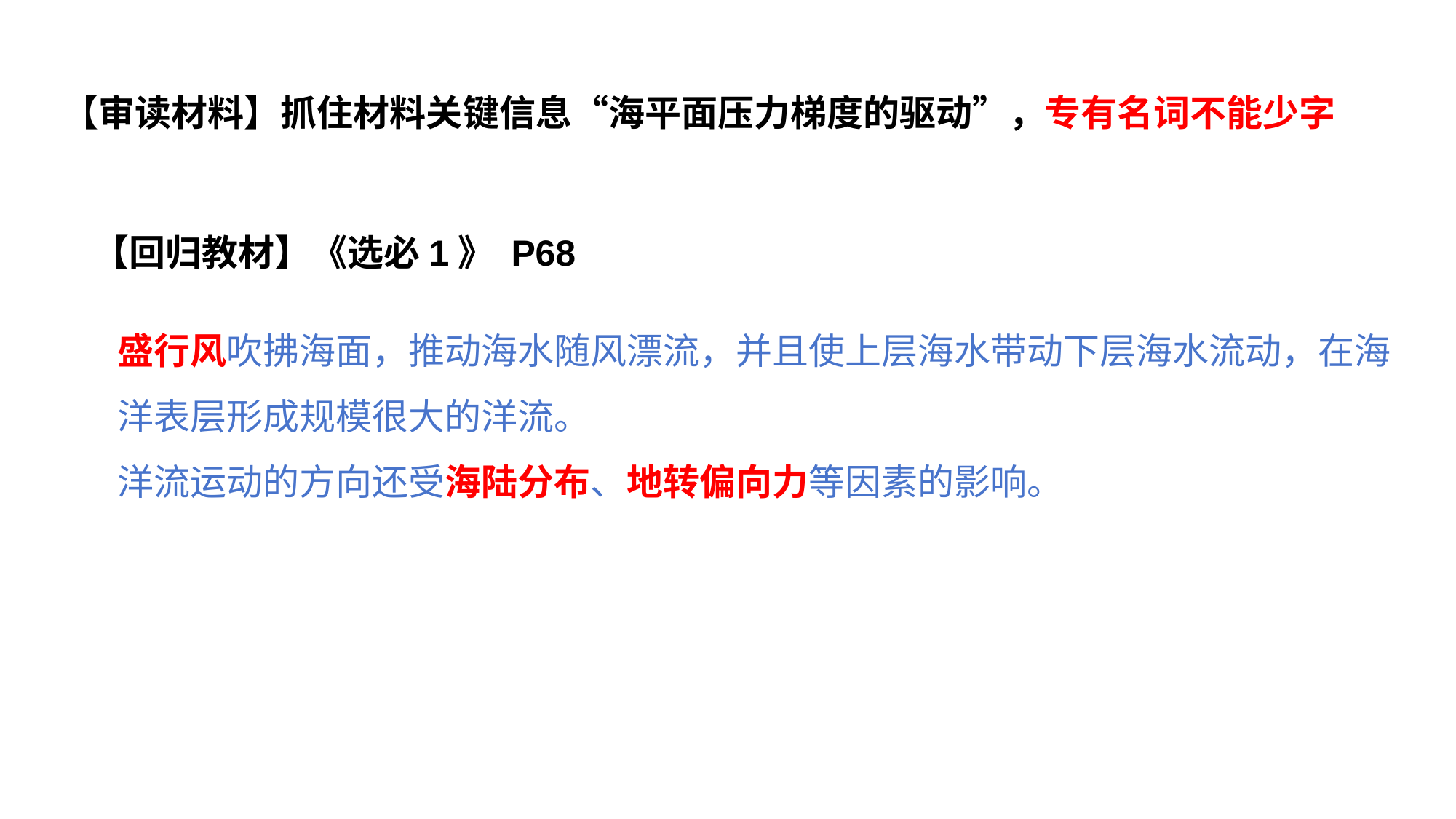

【审读材料】抓住材料关键信息“海平面压力梯度的驱动”，专有名词不能少字
【回归教材】《选必1》 P68
盛行风吹拂海面，推动海水随风漂流，并且使上层海水带动下层海水流动，在海洋表层形成规模很大的洋流。
洋流运动的方向还受海陆分布、地转偏向力等因素的影响。